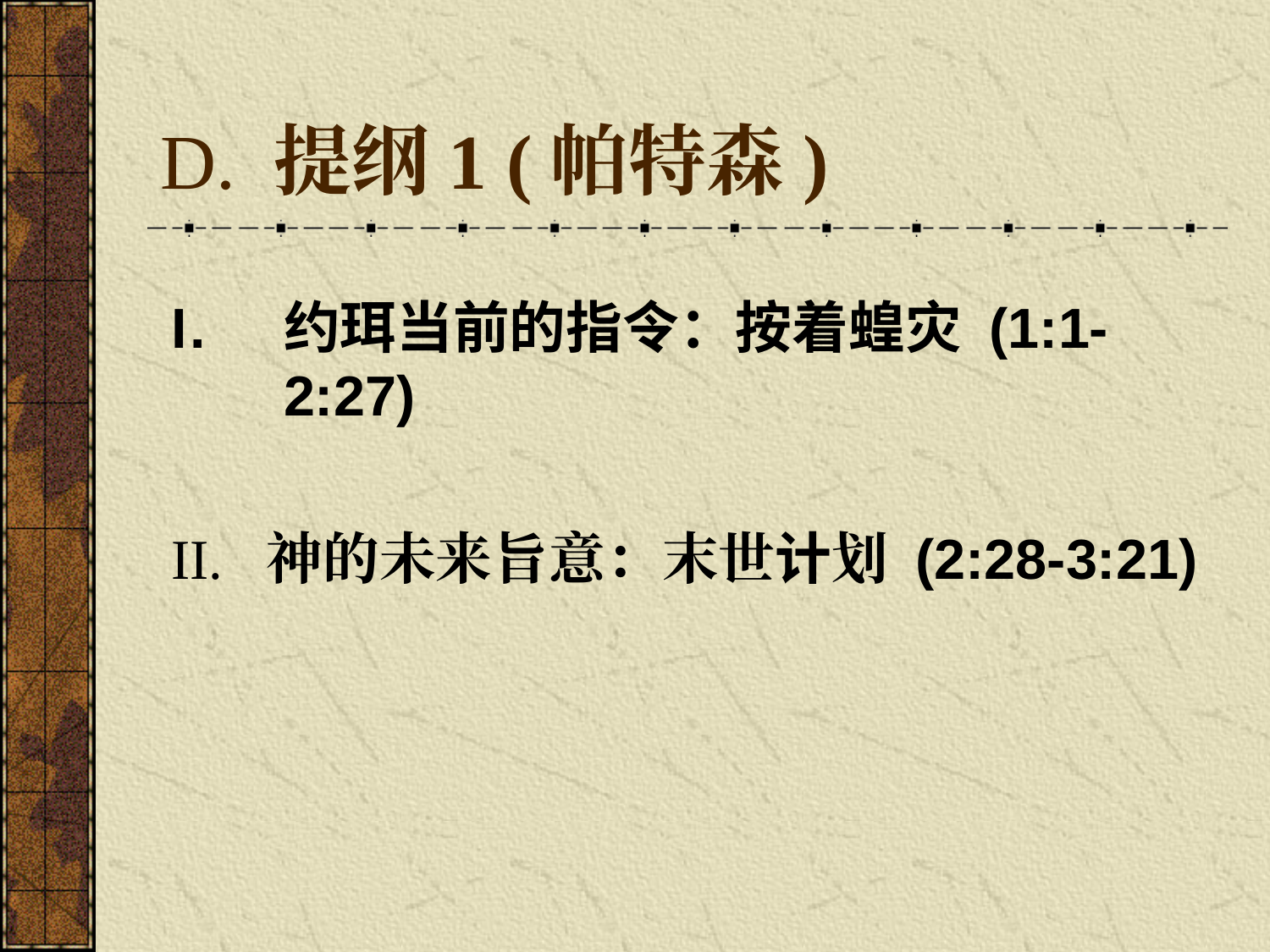

D. 提纲1 (帕特森)
约珥当前的指令：按着蝗灾 (1:1-2:27)

II.  神的未来旨意：末世计划 (2:28-3:21)